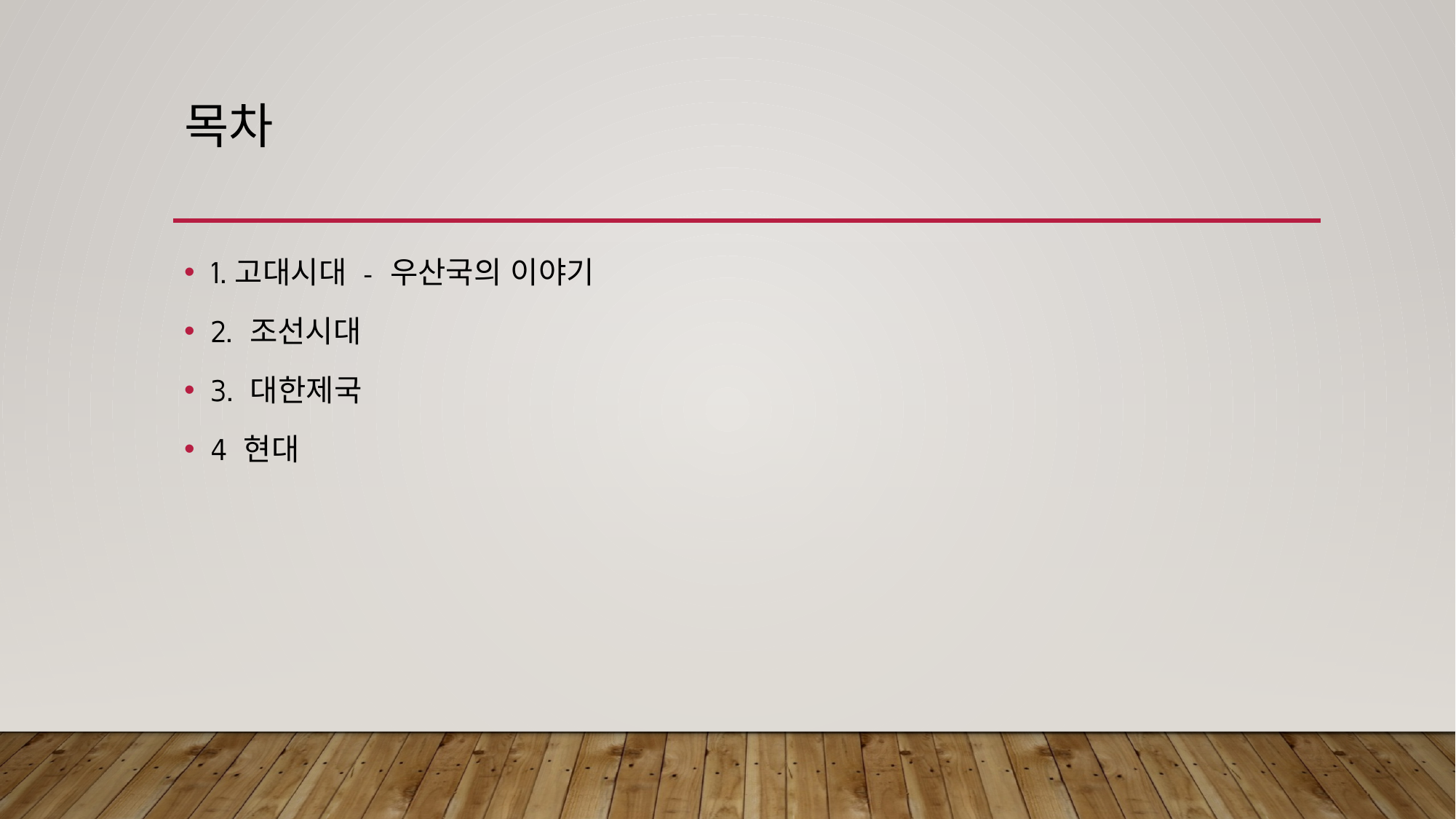

# 목차
1.고대시대 - 우산국의 이야기
2. 조선시대
3. 대한제국
4 현대